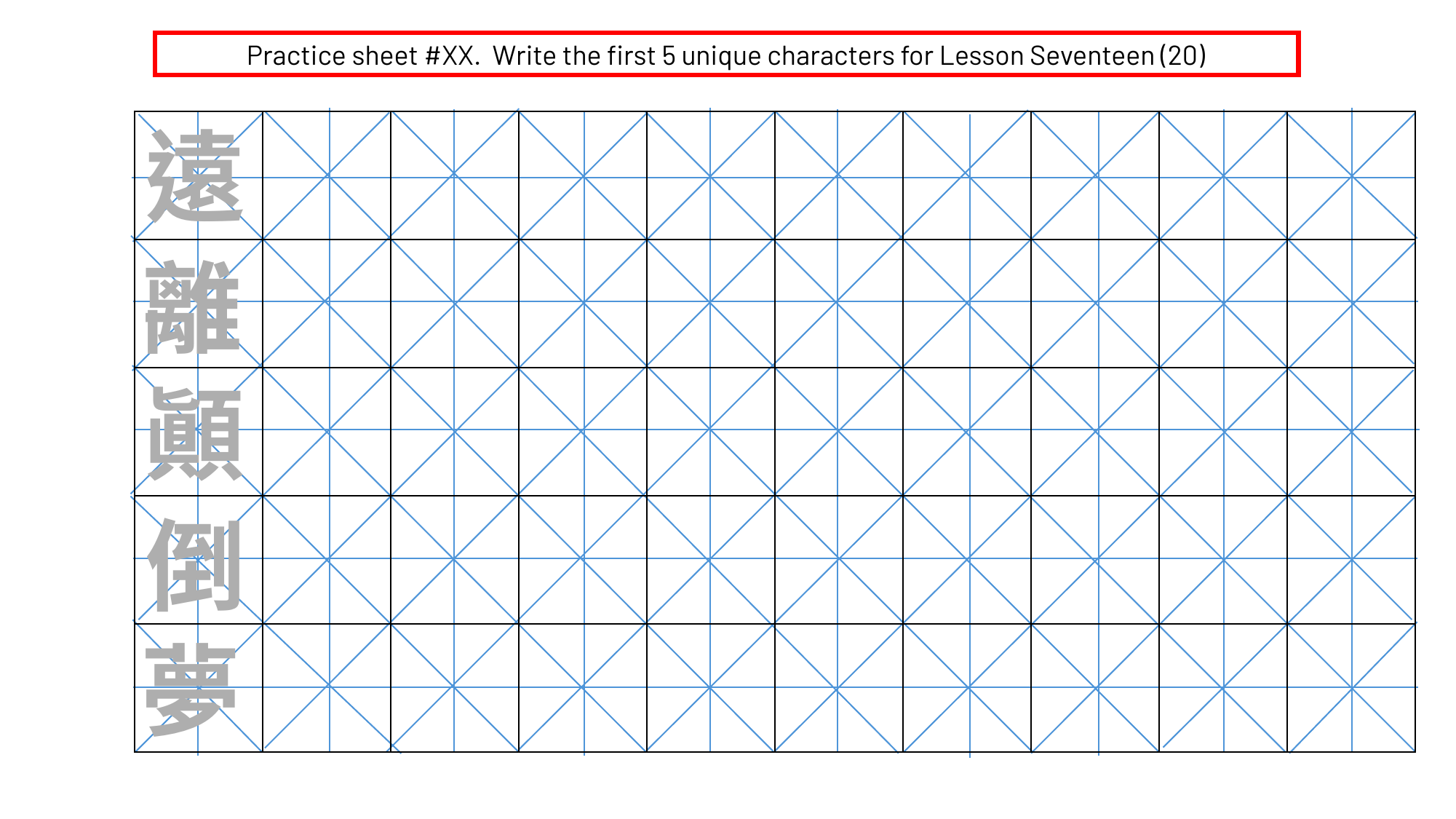

Practice sheet #XX.  Write the first 5 unique characters for Lesson Seventeen (20)

遠
|  |  |  |  |  |  |  |  |  |  |
| --- | --- | --- | --- | --- | --- | --- | --- | --- | --- |
|  |  |  |  |  |  |  |  |  |  |
|  |  |  |  |  |  |  |  |  |  |
|  |  |  |  |  |  |  |  |  |  |
|  |  |  |  |  |  |  |  |  |  |

離
顚
倒
夢